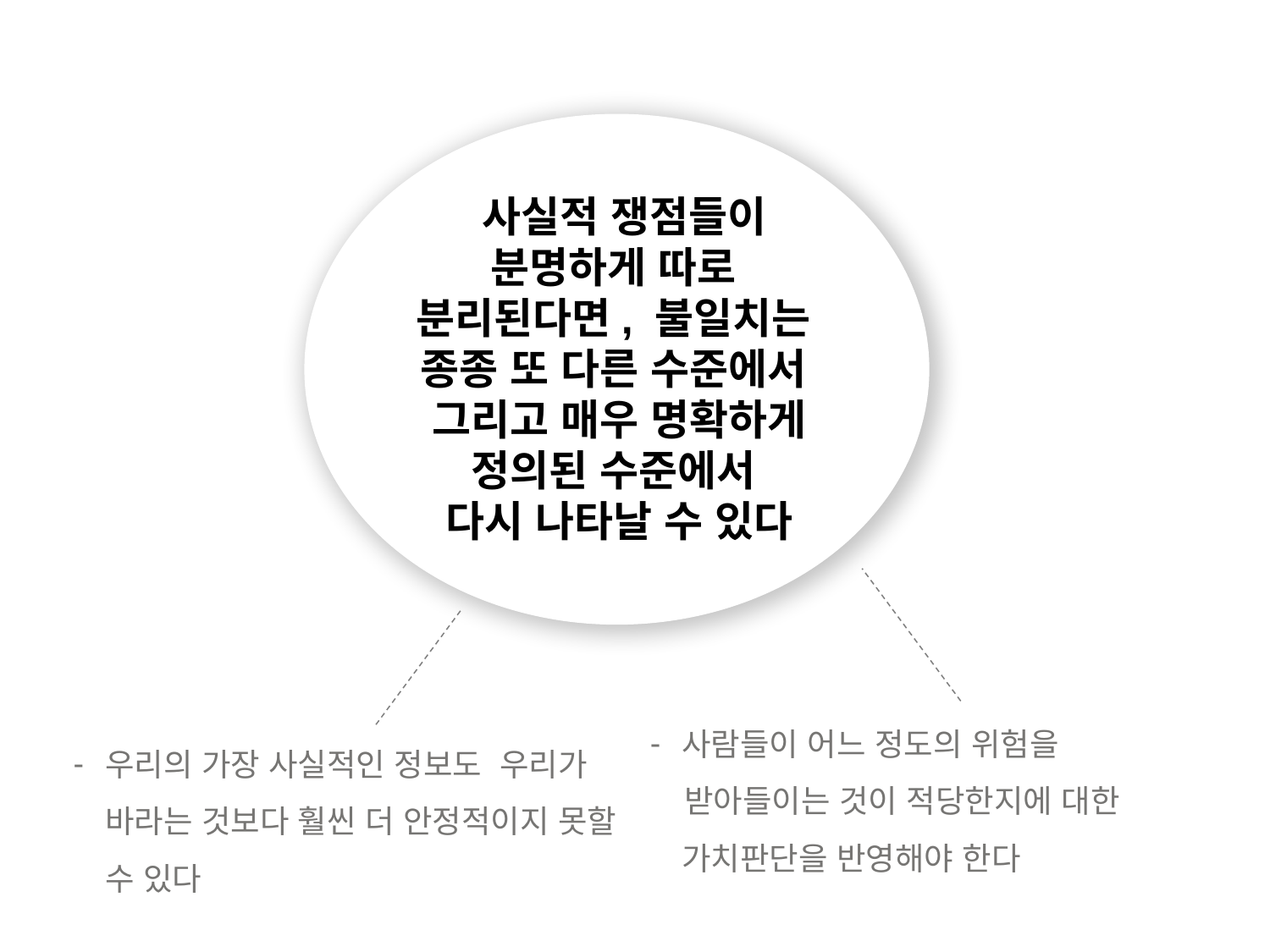

사실적 쟁점들이
분명하게 따로
분리된다면, 불일치는
종종 또 다른 수준에서
그리고 매우 명확하게
정의된 수준에서
다시 나타날 수 있다
사람들이 어느 정도의 위험을
   받아들이는 것이 적당한지에 대한 가치판단을 반영해야 한다
우리의 가장 사실적인 정보도  우리가 바라는 것보다 훨씬 더 안정적이지 못할 수 있다